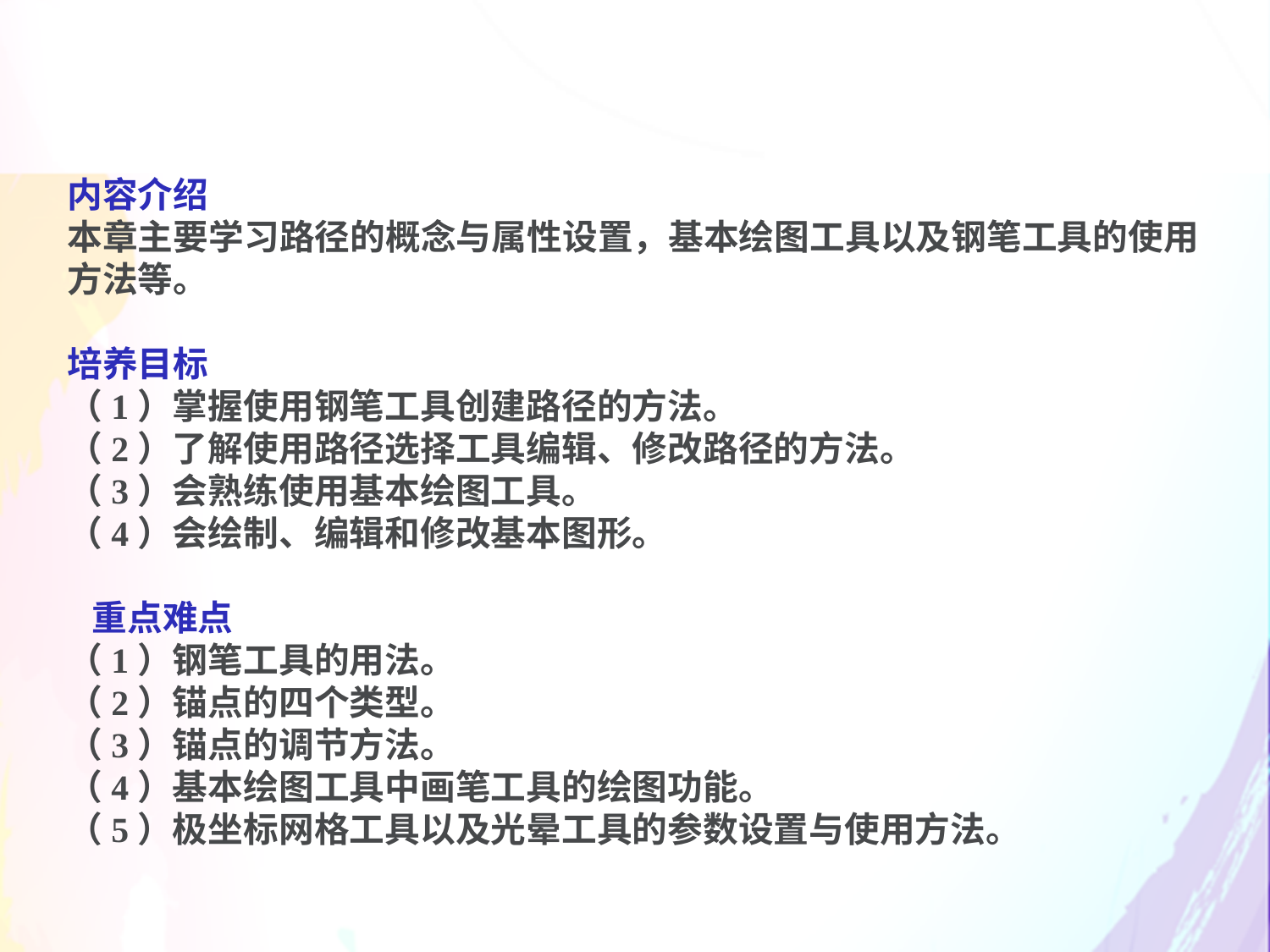

内容介绍
本章主要学习路径的概念与属性设置，基本绘图工具以及钢笔工具的使用方法等。

培养目标
（1）掌握使用钢笔工具创建路径的方法。
（2）了解使用路径选择工具编辑、修改路径的方法。
（3）会熟练使用基本绘图工具。
（4）会绘制、编辑和修改基本图形。

  重点难点
（1）钢笔工具的用法。
（2）锚点的四个类型。
（3）锚点的调节方法。
（4）基本绘图工具中画笔工具的绘图功能。
（5）极坐标网格工具以及光晕工具的参数设置与使用方法。